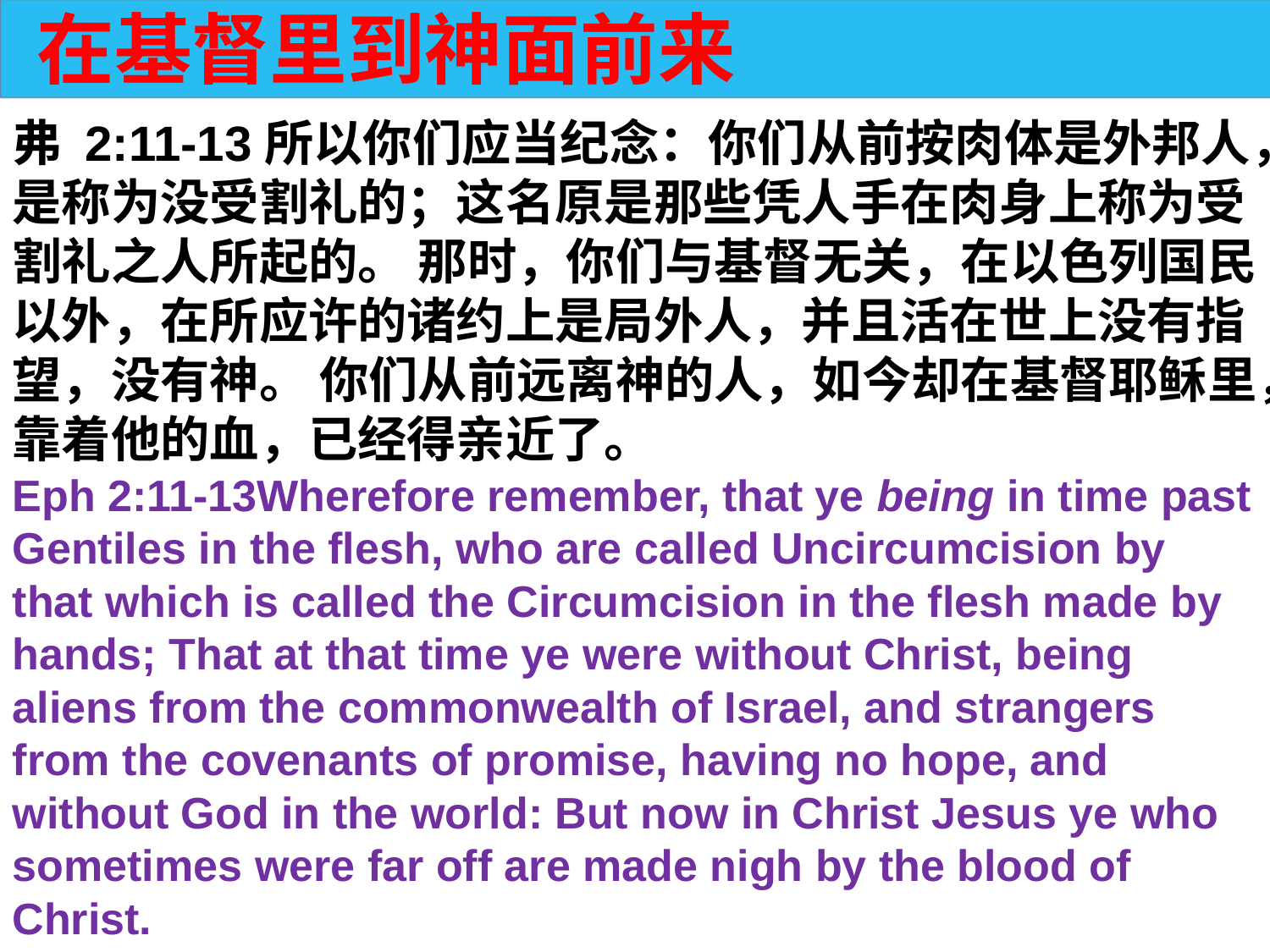

在基督里到神面前来
弗 2:11-13所以你们应当纪念：你们从前按肉体是外邦人，是称为没受割礼的；这名原是那些凭人手在肉身上称为受割礼之人所起的。 那时，你们与基督无关，在以色列国民以外，在所应许的诸约上是局外人，并且活在世上没有指望，没有神。 你们从前远离神的人，如今却在基督耶稣里，靠着他的血，已经得亲近了。
Eph 2:11-13Wherefore remember, that ye being in time past Gentiles in the flesh, who are called Uncircumcision by that which is called the Circumcision in the flesh made by hands; That at that time ye were without Christ, being aliens from the commonwealth of Israel, and strangers from the covenants of promise, having no hope, and without God in the world: But now in Christ Jesus ye who sometimes were far off are made nigh by the blood of Christ.